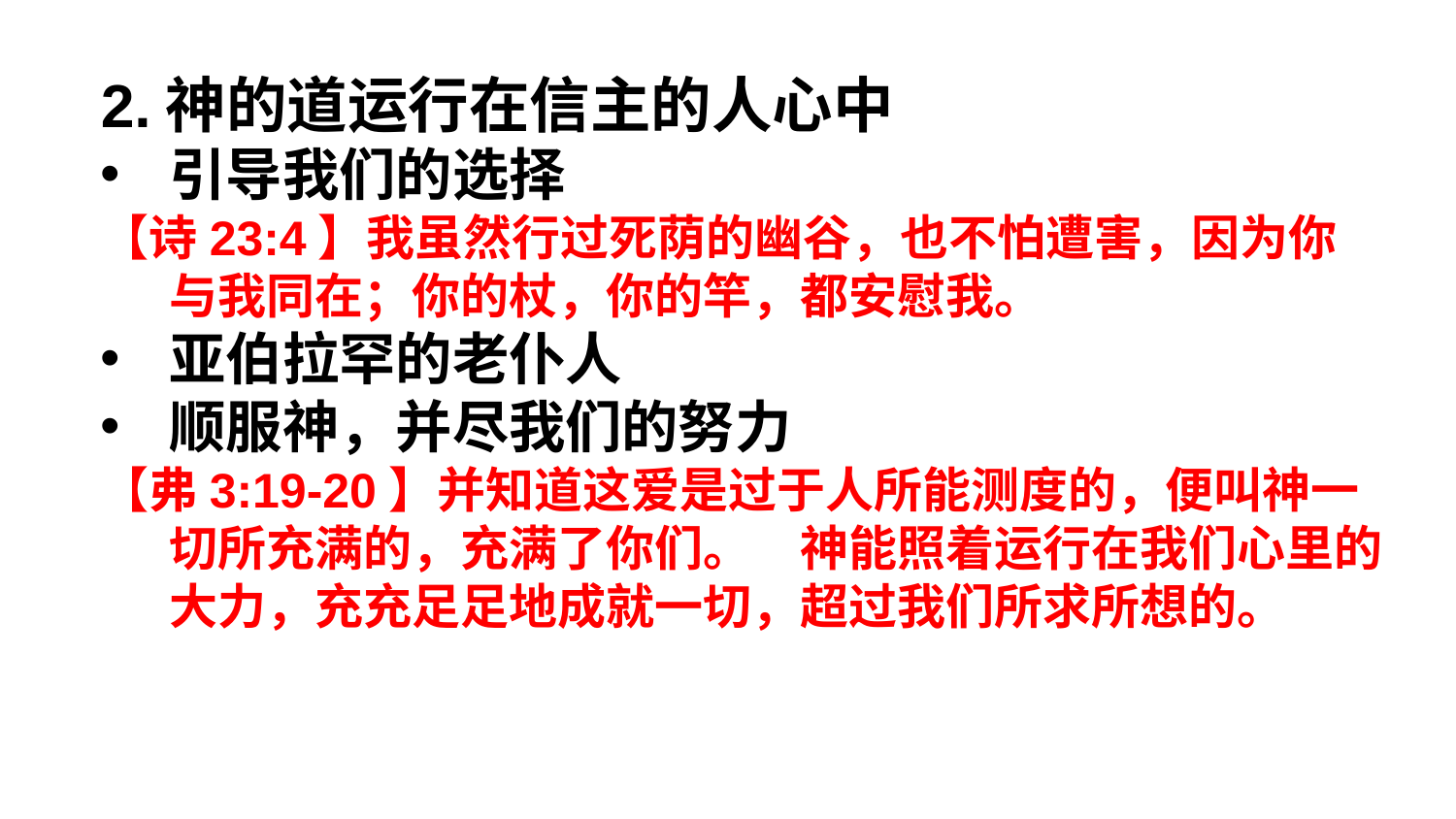

2.神的道运行在信主的人心中
引导我们的选择
【诗23:4】我虽然行过死荫的幽谷，也不怕遭害，因为你与我同在；你的杖，你的竿，都安慰我。
亚伯拉罕的老仆人
顺服神，并尽我们的努力
【弗3:19-20】并知道这爱是过于人所能测度的，便叫神一切所充满的，充满了你们。　神能照着运行在我们心里的大力，充充足足地成就一切，超过我们所求所想的。